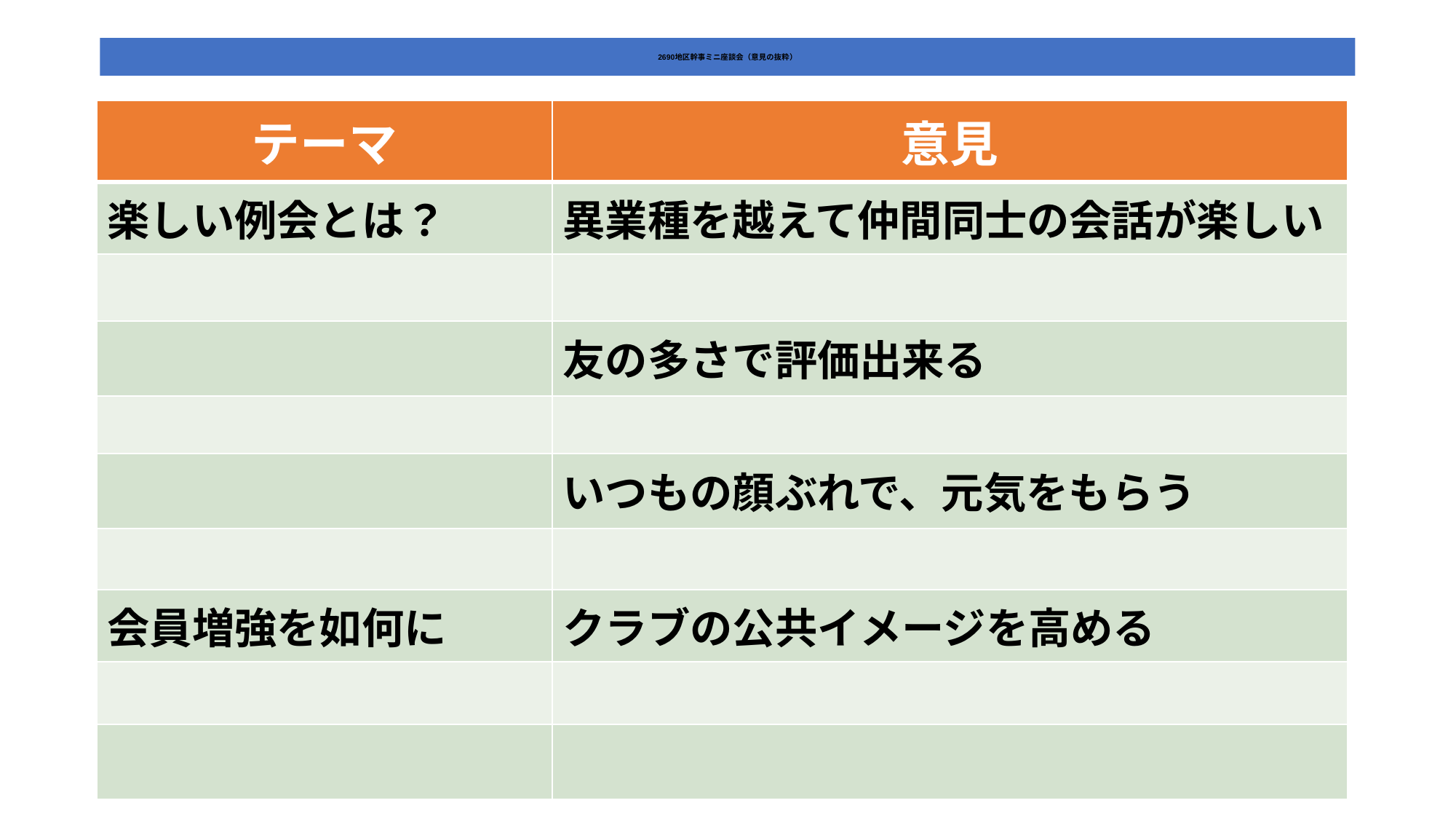

# 2690地区幹事ミニ座談会（意見の抜粋）
| テーマ | 意見 |
| --- | --- |
| 楽しい例会とは？ | 異業種を越えて仲間同士の会話が楽しい |
|  |  |
|  | 友の多さで評価出来る |
|  |  |
|  | いつもの顔ぶれで、元気をもらう |
|  |  |
| 会員増強を如何に | クラブの公共イメージを高める |
|  |  |
|  |  |